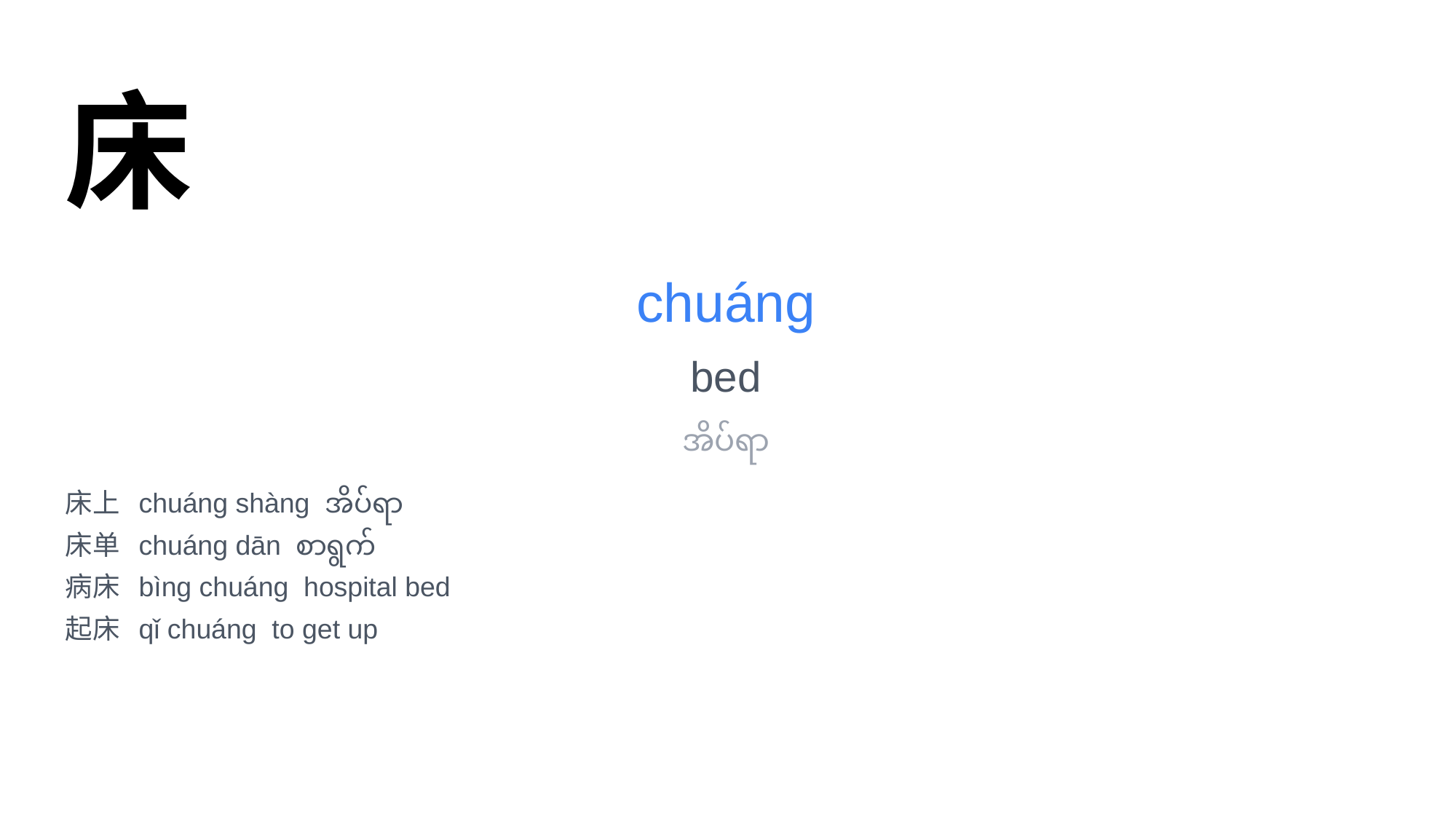

床
chuáng
bed
အိပ်ရာ
床上  chuáng shàng  အိပ်ရာ
床单  chuáng dān  စာရွက်
病床  bìng chuáng  hospital bed
起床  qǐ chuáng  to get up